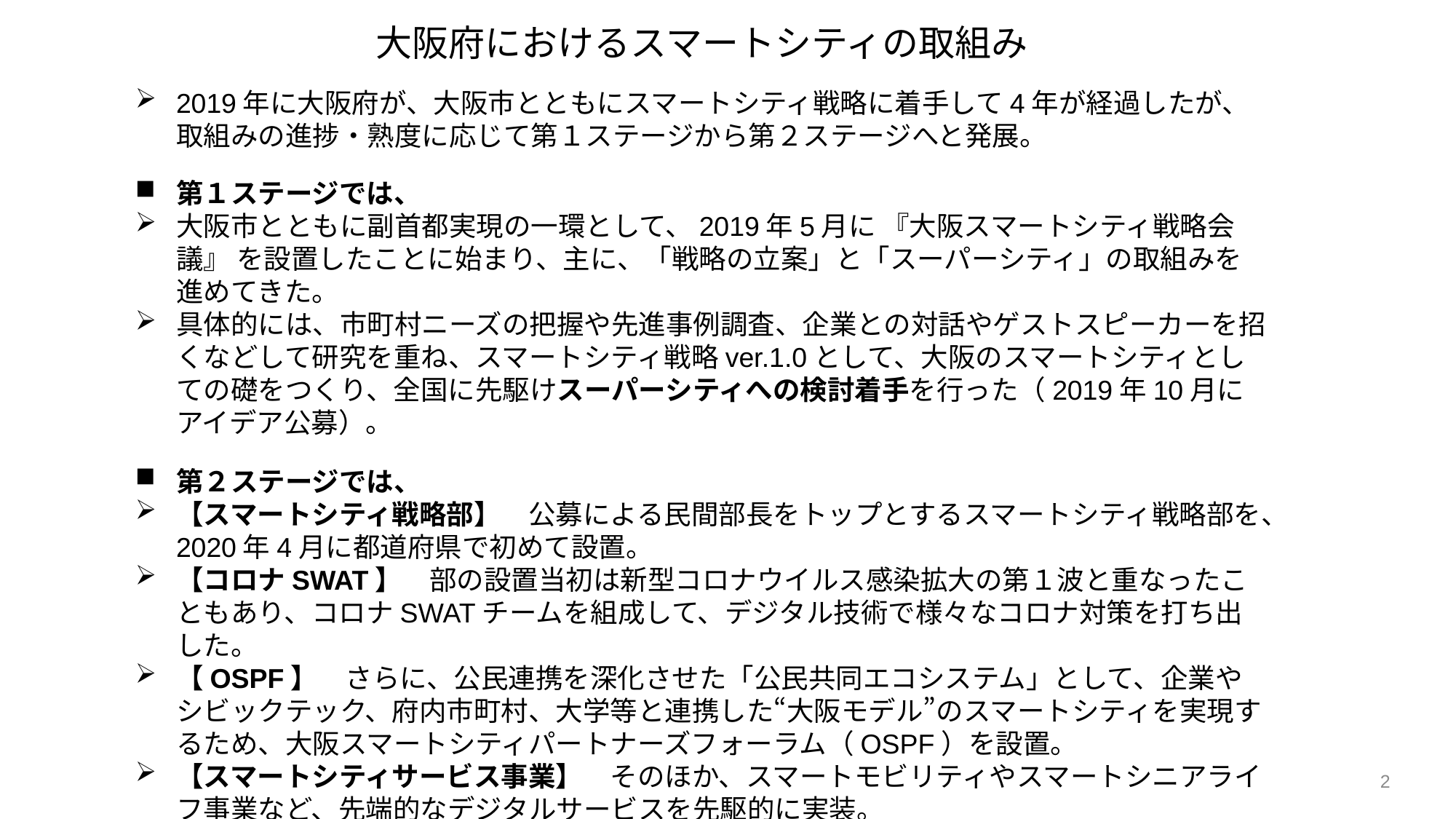

大阪府におけるスマートシティの取組み
2019年に大阪府が、大阪市とともにスマートシティ戦略に着手して4年が経過したが、取組みの進捗・熟度に応じて第１ステージから第２ステージへと発展。

第１ステージでは、
大阪市とともに副首都実現の一環として、2019年5月に 『大阪スマートシティ戦略会議』 を設置したことに始まり、主に、「戦略の立案」と「スーパーシティ」の取組みを進めてきた。
具体的には、市町村ニーズの把握や先進事例調査、企業との対話やゲストスピーカーを招くなどして研究を重ね、スマートシティ戦略ver.1.0として、大阪のスマートシティとしての礎をつくり、全国に先駆けスーパーシティへの検討着手を行った（2019年10月にアイデア公募）。

第２ステージでは、
【スマートシティ戦略部】　公募による民間部長をトップとするスマートシティ戦略部を、2020年4月に都道府県で初めて設置。
【コロナSWAT】　部の設置当初は新型コロナウイルス感染拡大の第１波と重なったこともあり、コロナSWATチームを組成して、デジタル技術で様々なコロナ対策を打ち出した。
【OSPF】　さらに、公民連携を深化させた「公民共同エコシステム」として、企業やシビックテック、府内市町村、大学等と連携した“大阪モデル”のスマートシティを実現するため、大阪スマートシティパートナーズフォーラム（OSPF）を設置。
【スマートシティサービス事業】　そのほか、スマートモビリティやスマートシニアライフ事業など、先端的なデジタルサービスを先駆的に実装。
【スーパーシティ】　加えて、2019年から下地をつくっていたスーパーシティが、上記の取組みによる実績を踏まえて、わが国で2か所の区域指定の1か所に採択された。
2